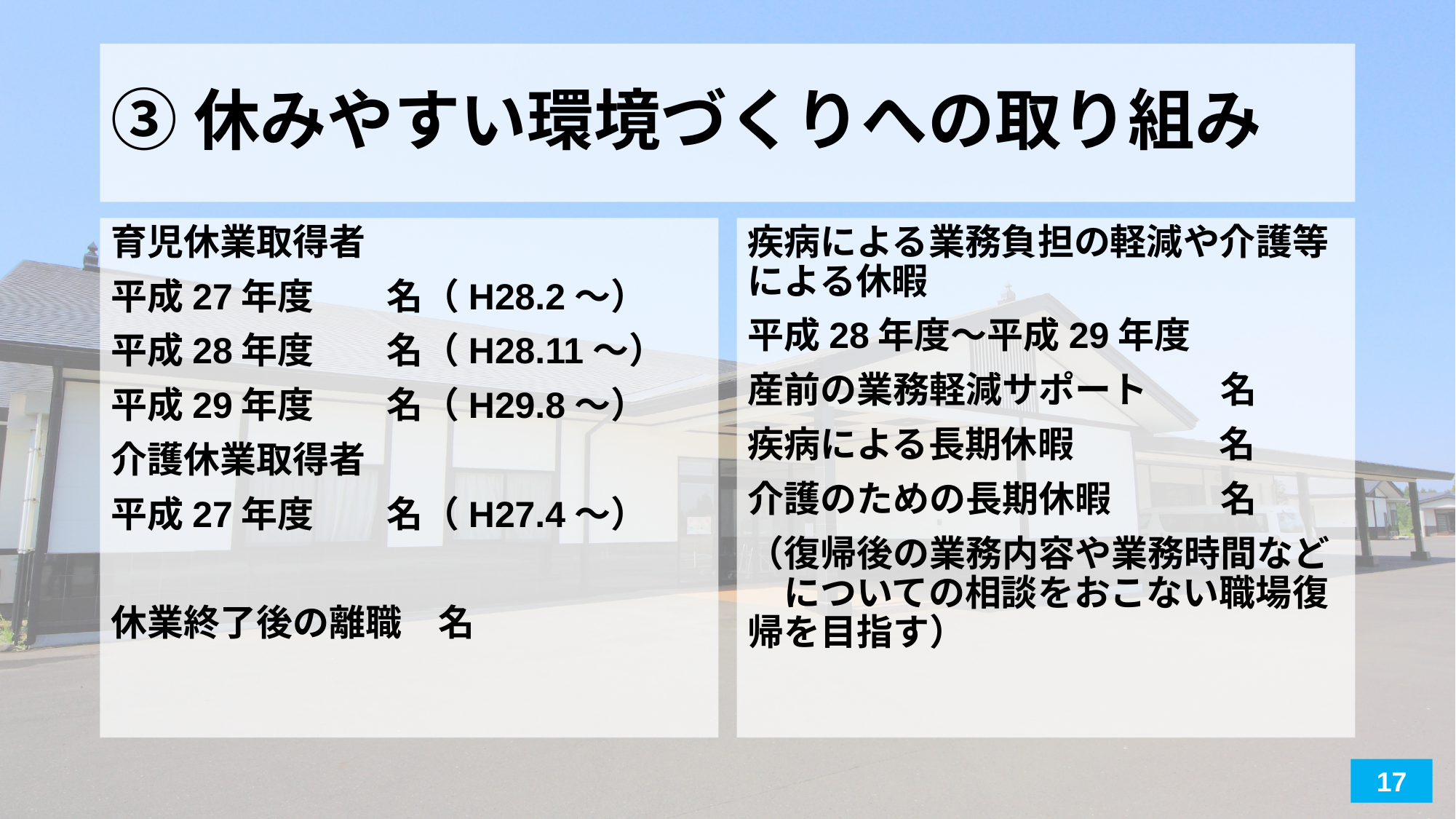

# ③休みやすい環境づくりへの取り組み
育児休業取得者
平成27年度　　名（H28.2～）
平成28年度　　名（H28.11～）
平成29年度　　名（H29.8～）
介護休業取得者
平成27年度　　名（H27.4～）

休業終了後の離職　名
疾病による業務負担の軽減や介護等による休暇
平成28年度～平成29年度
産前の業務軽減サポート　　名
疾病による長期休暇　　　　名
介護のための長期休暇　　　名
（復帰後の業務内容や業務時間など　についての相談をおこない職場復帰を目指す）
17